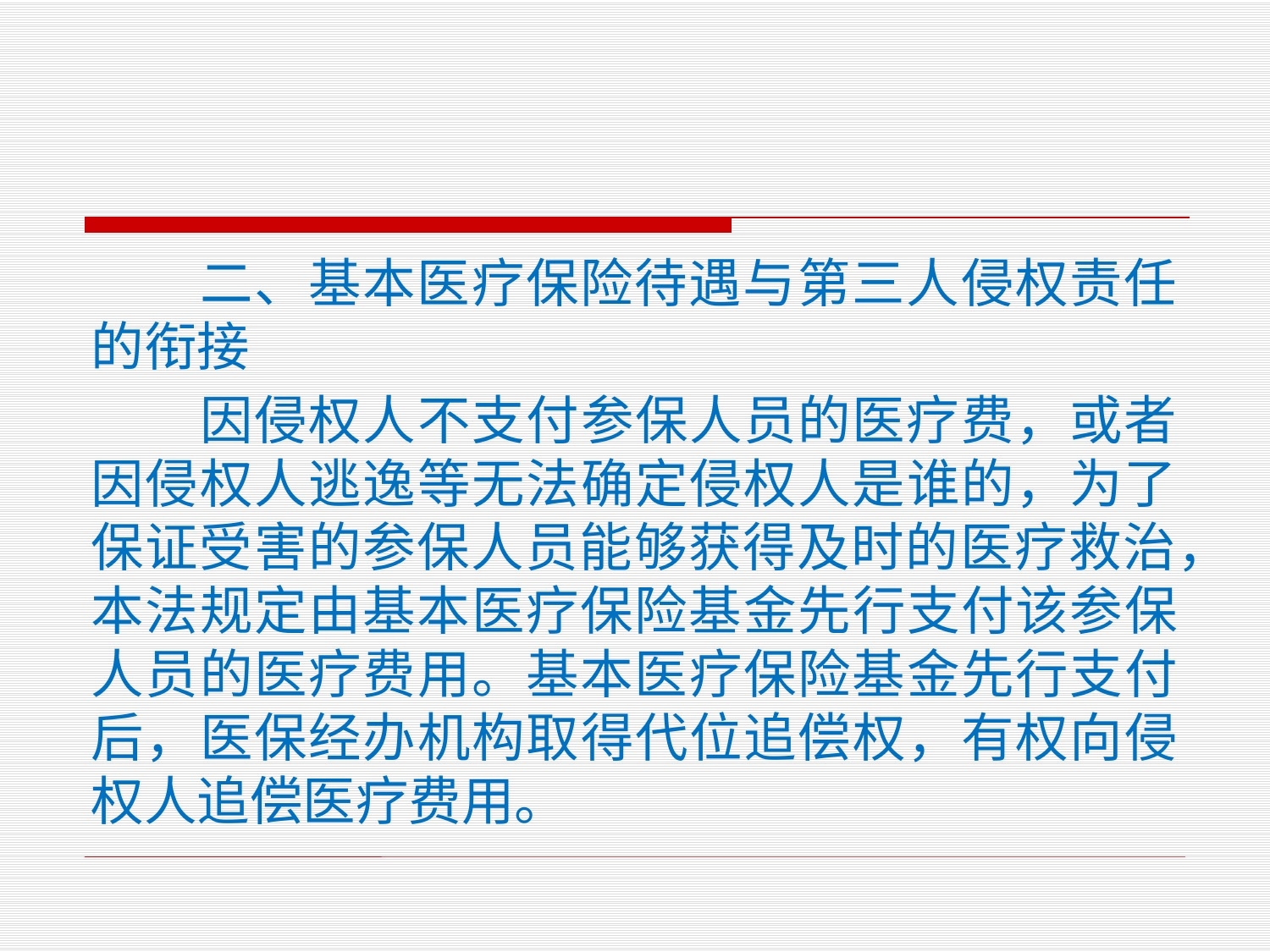

二、基本医疗保险待遇与第三人侵权责任的衔接
　　因侵权人不支付参保人员的医疗费，或者因侵权人逃逸等无法确定侵权人是谁的，为了保证受害的参保人员能够获得及时的医疗救治，本法规定由基本医疗保险基金先行支付该参保人员的医疗费用。基本医疗保险基金先行支付后，医保经办机构取得代位追偿权，有权向侵权人追偿医疗费用。